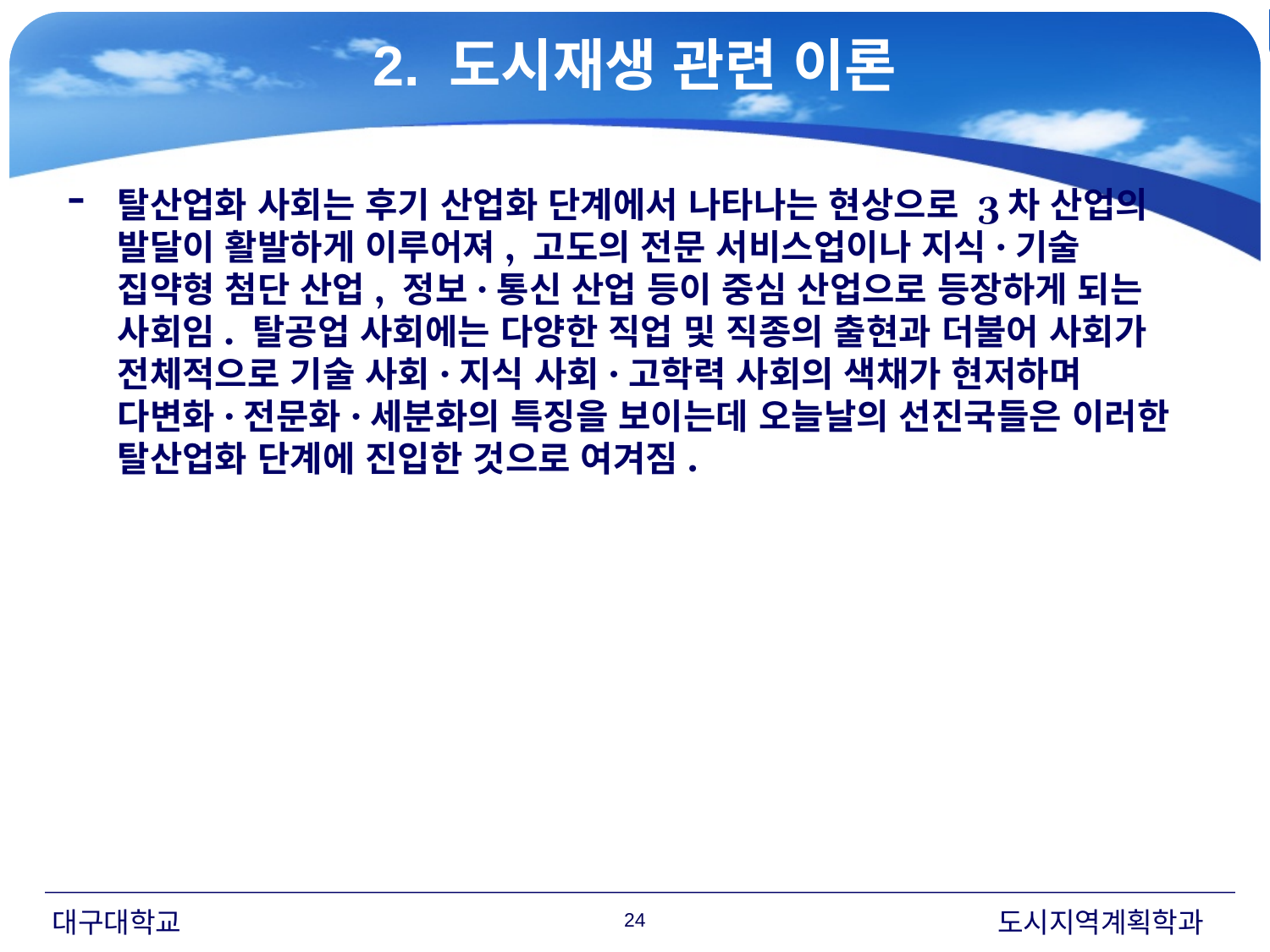

2. 도시재생 관련 이론
탈산업화 사회는 후기 산업화 단계에서 나타나는 현상으로 3차 산업의 발달이 활발하게 이루어져, 고도의 전문 서비스업이나 지식·기술 집약형 첨단 산업, 정보·통신 산업 등이 중심 산업으로 등장하게 되는 사회임. 탈공업 사회에는 다양한 직업 및 직종의 출현과 더불어 사회가 전체적으로 기술 사회·지식 사회·고학력 사회의 색채가 현저하며 다변화·전문화·세분화의 특징을 보이는데 오늘날의 선진국들은 이러한 탈산업화 단계에 진입한 것으로 여겨짐.